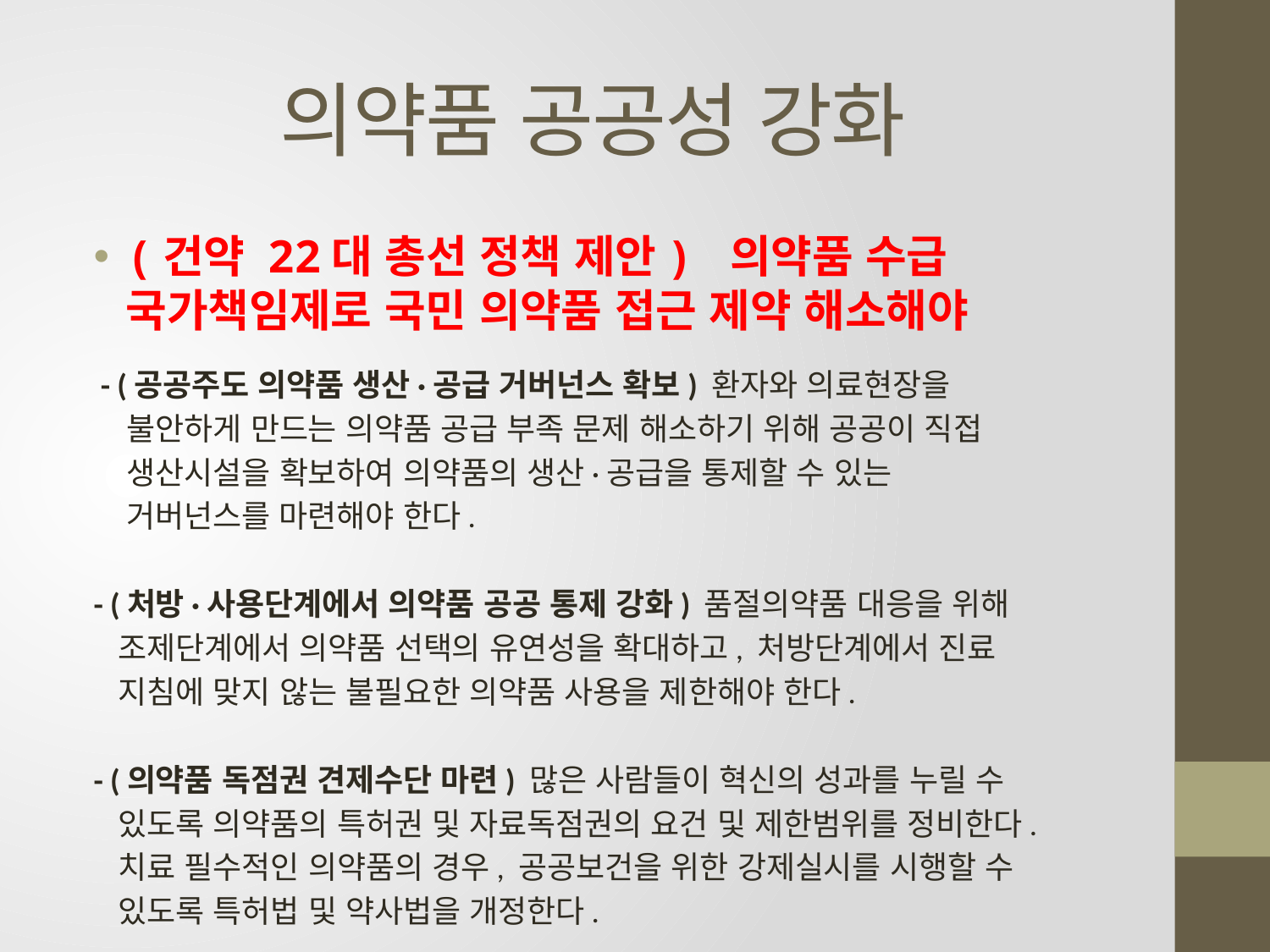

# 의약품 공공성 강화
(건약 22대 총선 정책 제안) 의약품 수급 국가책임제로 국민 의약품 접근 제약 해소해야

 - (공공주도 의약품 생산·공급 거버넌스 확보) 환자와 의료현장을
   불안하게 만드는 의약품 공급 부족 문제 해소하기 위해 공공이 직접
   생산시설을 확보하여 의약품의 생산·공급을 통제할 수 있는
   거버넌스를 마련해야 한다.

- (처방·사용단계에서 의약품 공공 통제 강화) 품절의약품 대응을 위해
  조제단계에서 의약품 선택의 유연성을 확대하고, 처방단계에서 진료
  지침에 맞지 않는 불필요한 의약품 사용을 제한해야 한다.

- (의약품 독점권 견제수단 마련) 많은 사람들이 혁신의 성과를 누릴 수
  있도록 의약품의 특허권 및 자료독점권의 요건 및 제한범위를 정비한다.
  치료 필수적인 의약품의 경우, 공공보건을 위한 강제실시를 시행할 수
  있도록 특허법 및 약사법을 개정한다.